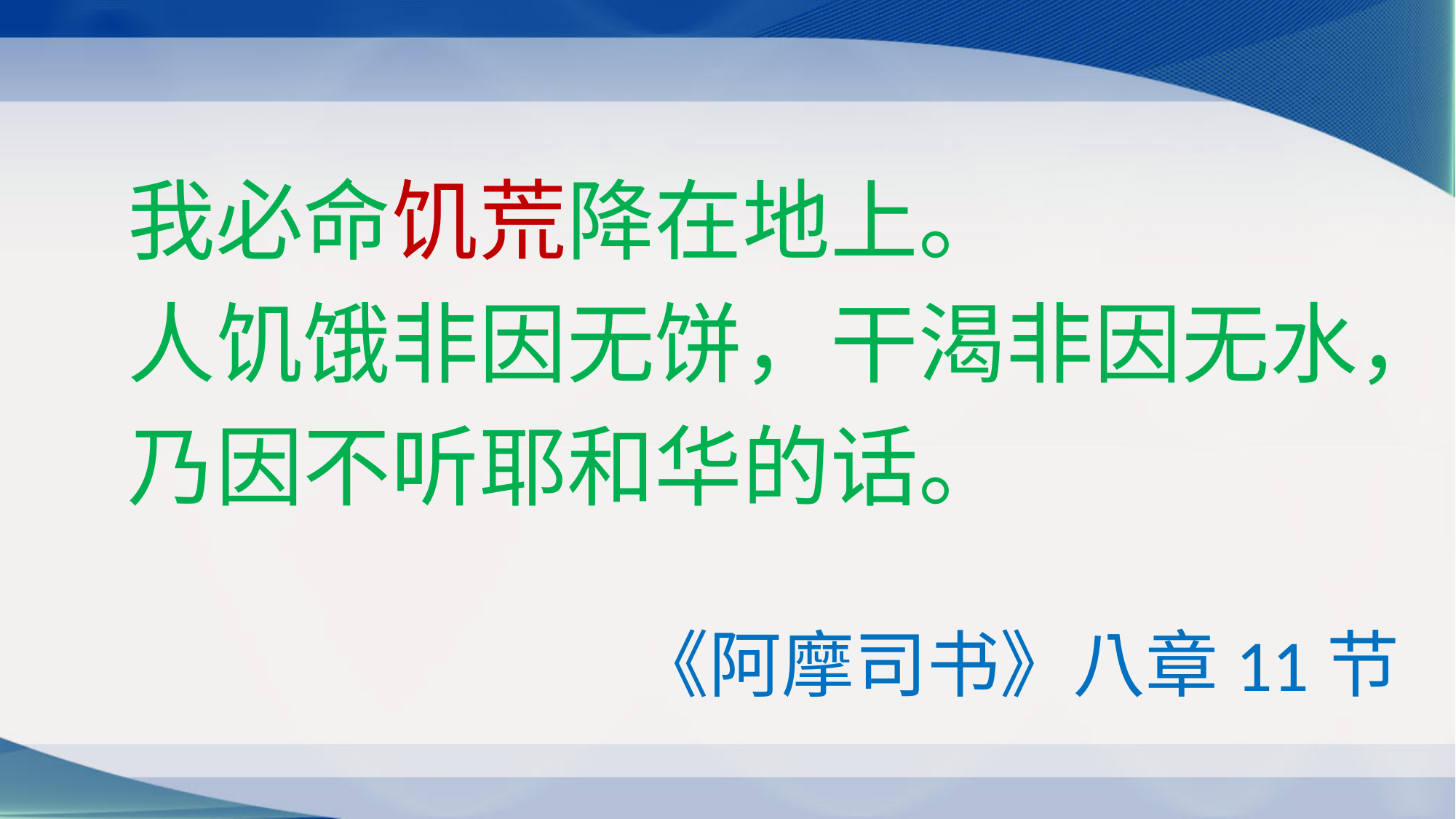

我必命饥荒降在地上。
人饥饿非因无饼，干渴非因无水，
乃因不听耶和华的话。
                              《阿摩司书》八章11节